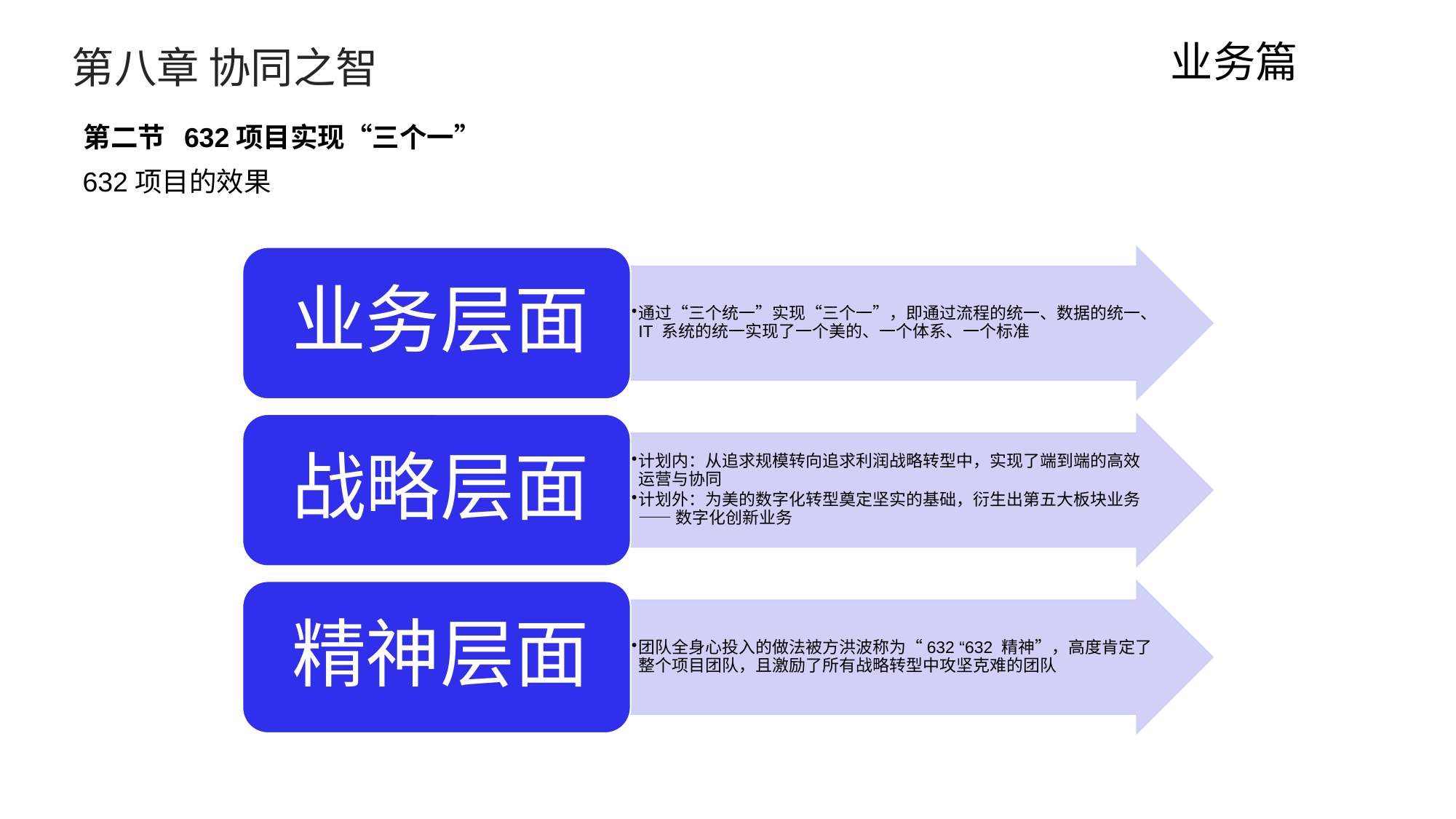

业务篇
第八章 协同之智
第二节  632项目实现“三个一”
632项目的效果
通过“三个统一”实现“三个一”，即通过流程的统一、数据的统一、IT 系统的统一实现了一个美的、一个体系、一个标准
业务层面
计划内：从追求规模转向追求利润战略转型中，实现了端到端的高效运营与协同
计划外：为美的数字化转型奠定坚实的基础，衍生出第五大板块业务—— 数字化创新业务
战略层面
团队全身心投入的做法被方洪波称为“632 “632 精神”，高度肯定了整个项目团队，且激励了所有战略转型中攻坚克难的团队
精神层面